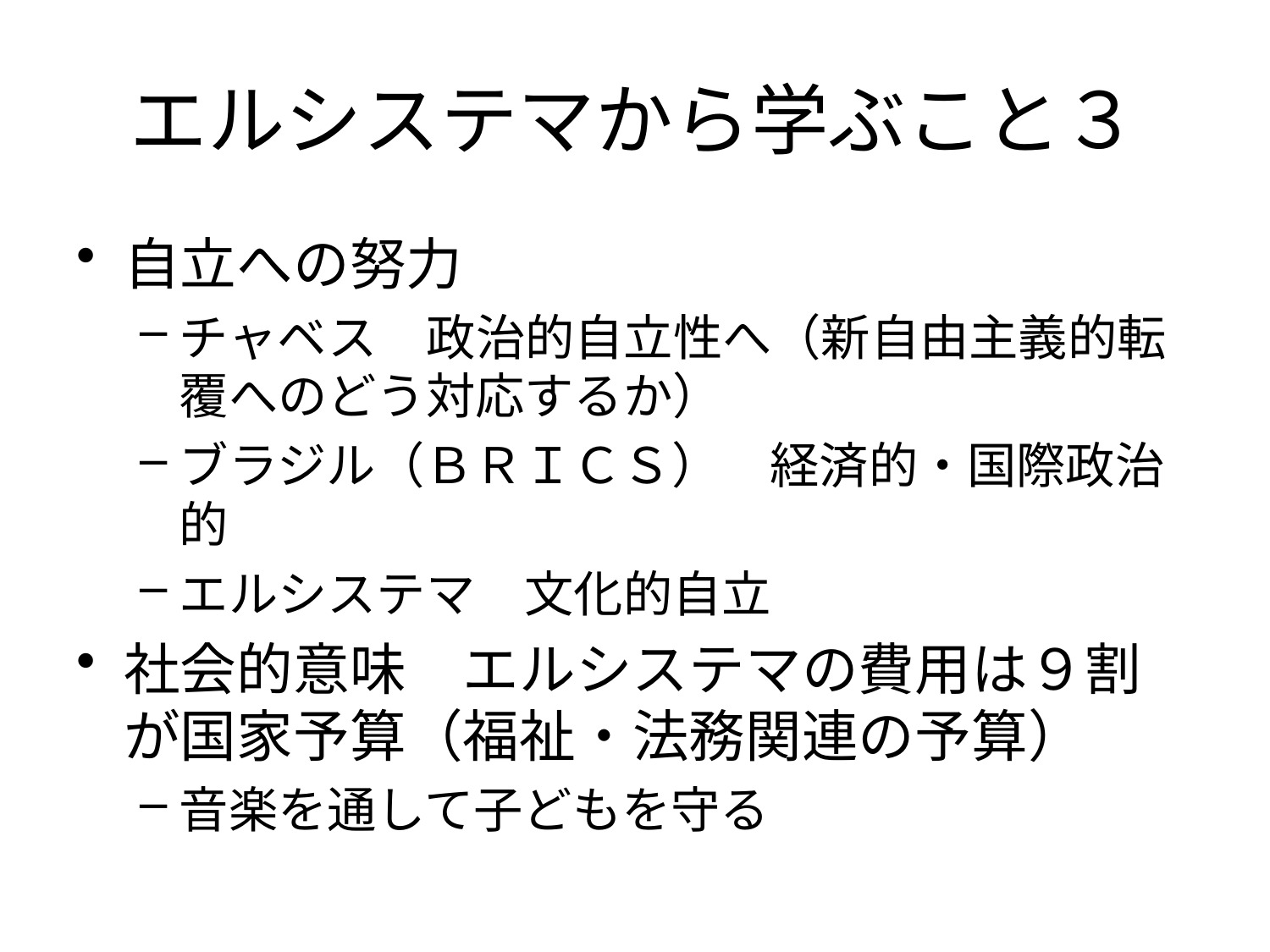

# エルシステマから学ぶこと３
自立への努力
チャベス　政治的自立性へ（新自由主義的転覆へのどう対応するか）
ブラジル（ＢＲＩＣＳ）　経済的・国際政治的
エルシステマ　文化的自立
社会的意味　エルシステマの費用は９割が国家予算（福祉・法務関連の予算）
音楽を通して子どもを守る